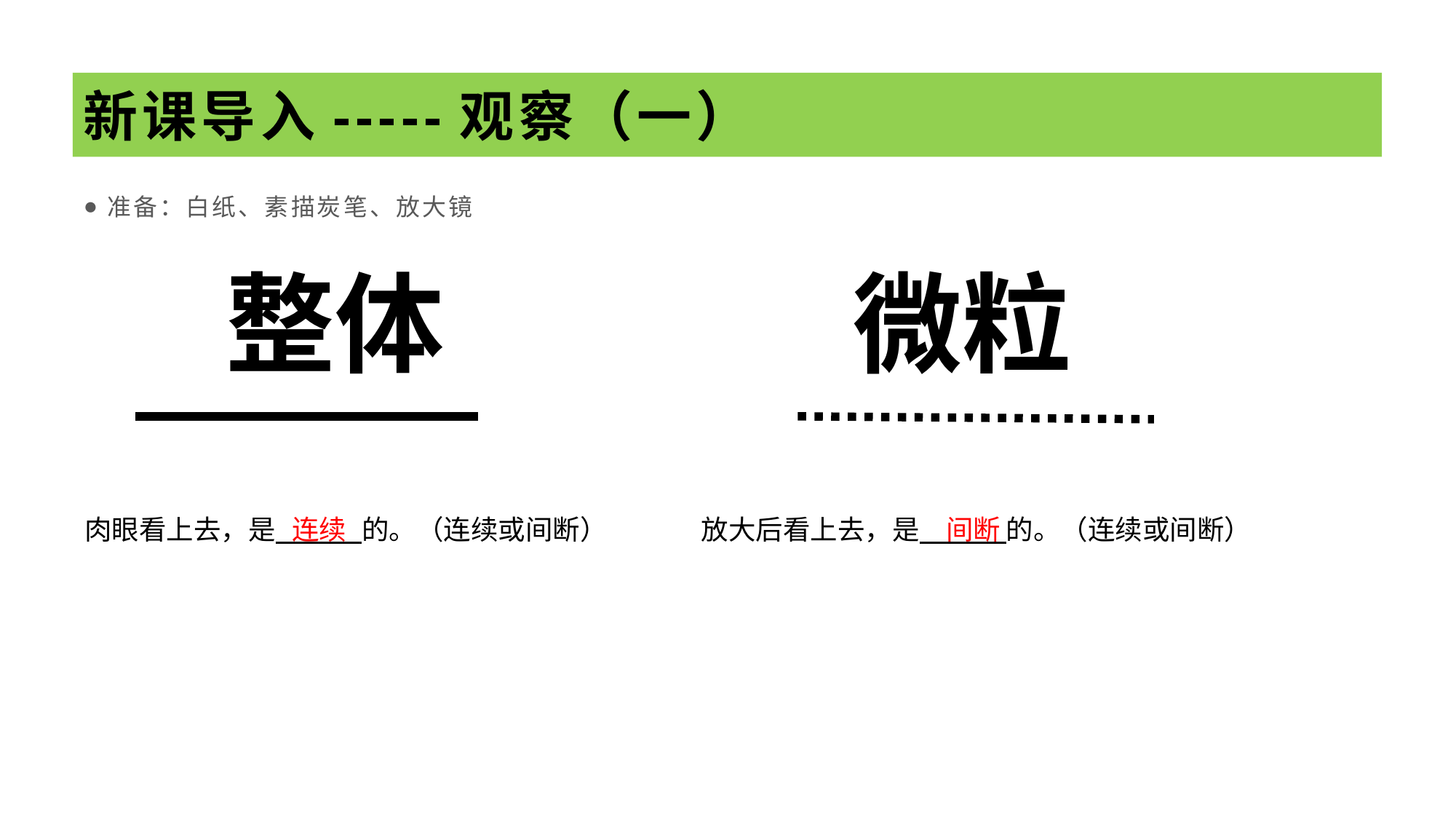

# 新课导入-----观察（一）
准备：白纸、素描炭笔、放大镜
整体
微粒
肉眼看上去，是              的。（连续或间断）
连续
放大后看上去，是              的。（连续或间断）
间断